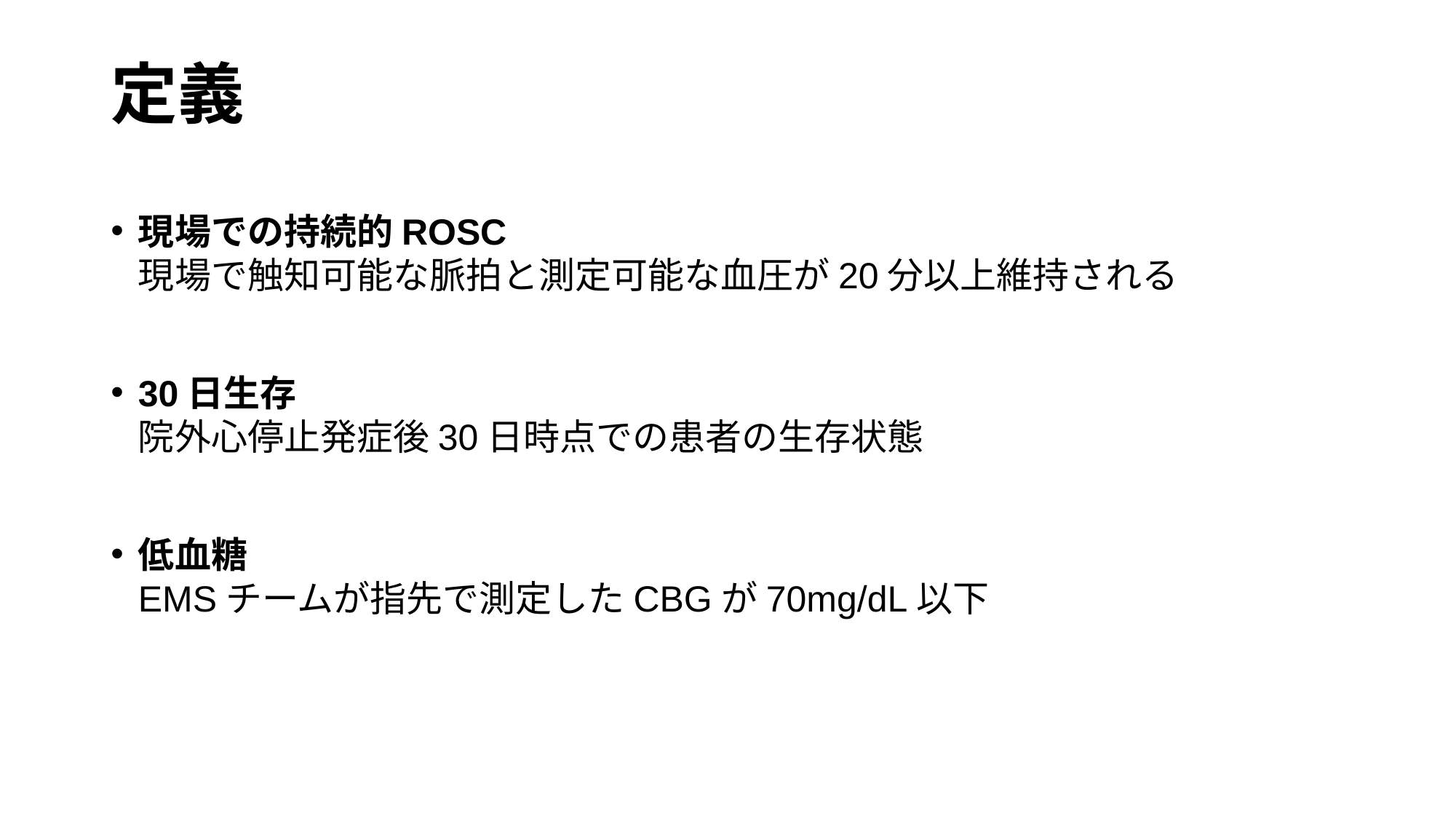

# 定義
現場での持続的ROSC
現場で触知可能な脈拍と測定可能な血圧が20分以上維持される

30日生存
院外心停止発症後30日時点での患者の生存状態

低血糖
EMSチームが指先で測定したCBGが70mg/dL以下